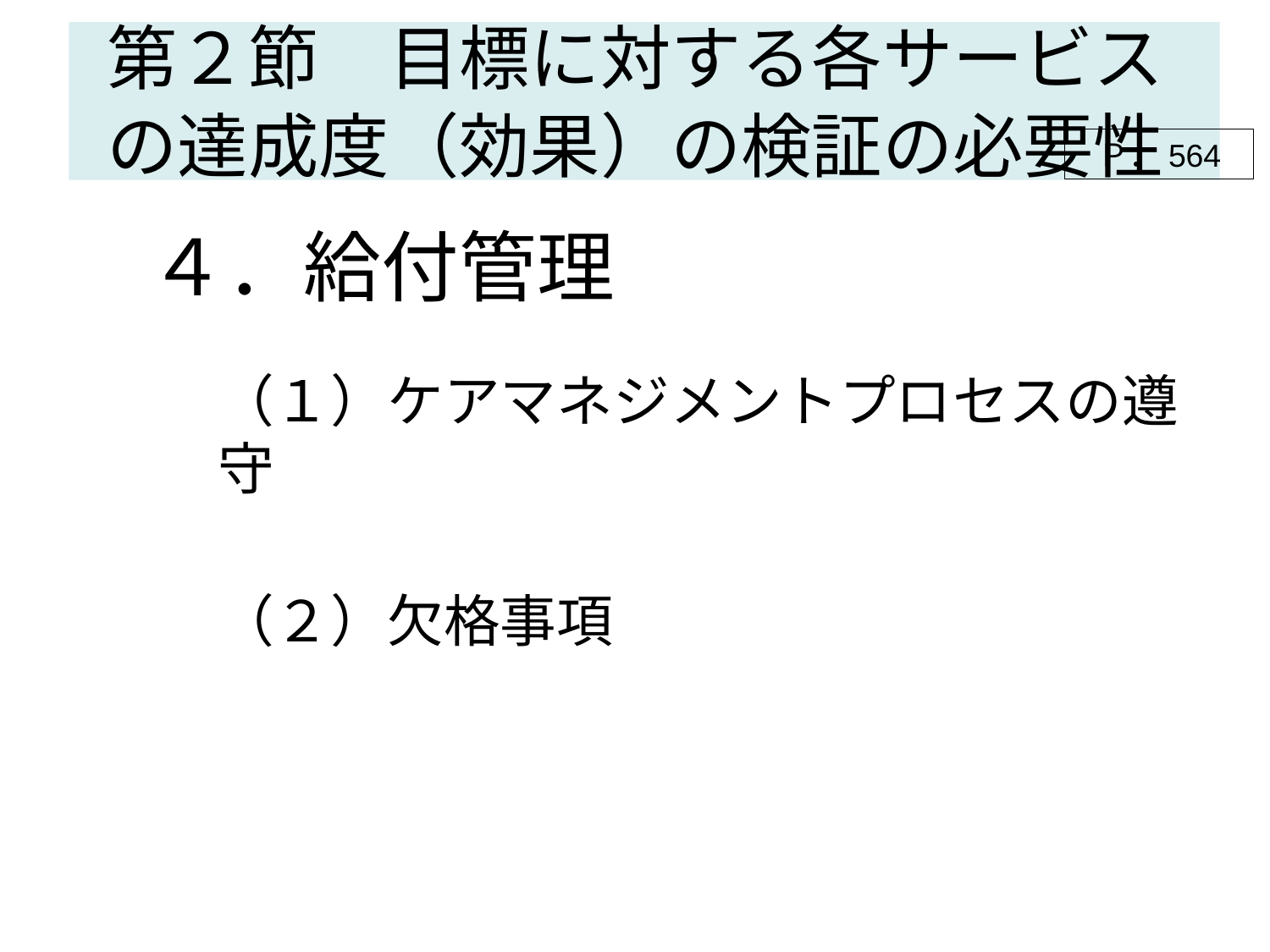

第２節　目標に対する各サービスの達成度（効果）の検証の必要性
Ｐ．564
# ４．給付管理
（１）ケアマネジメントプロセスの遵守
（２）欠格事項